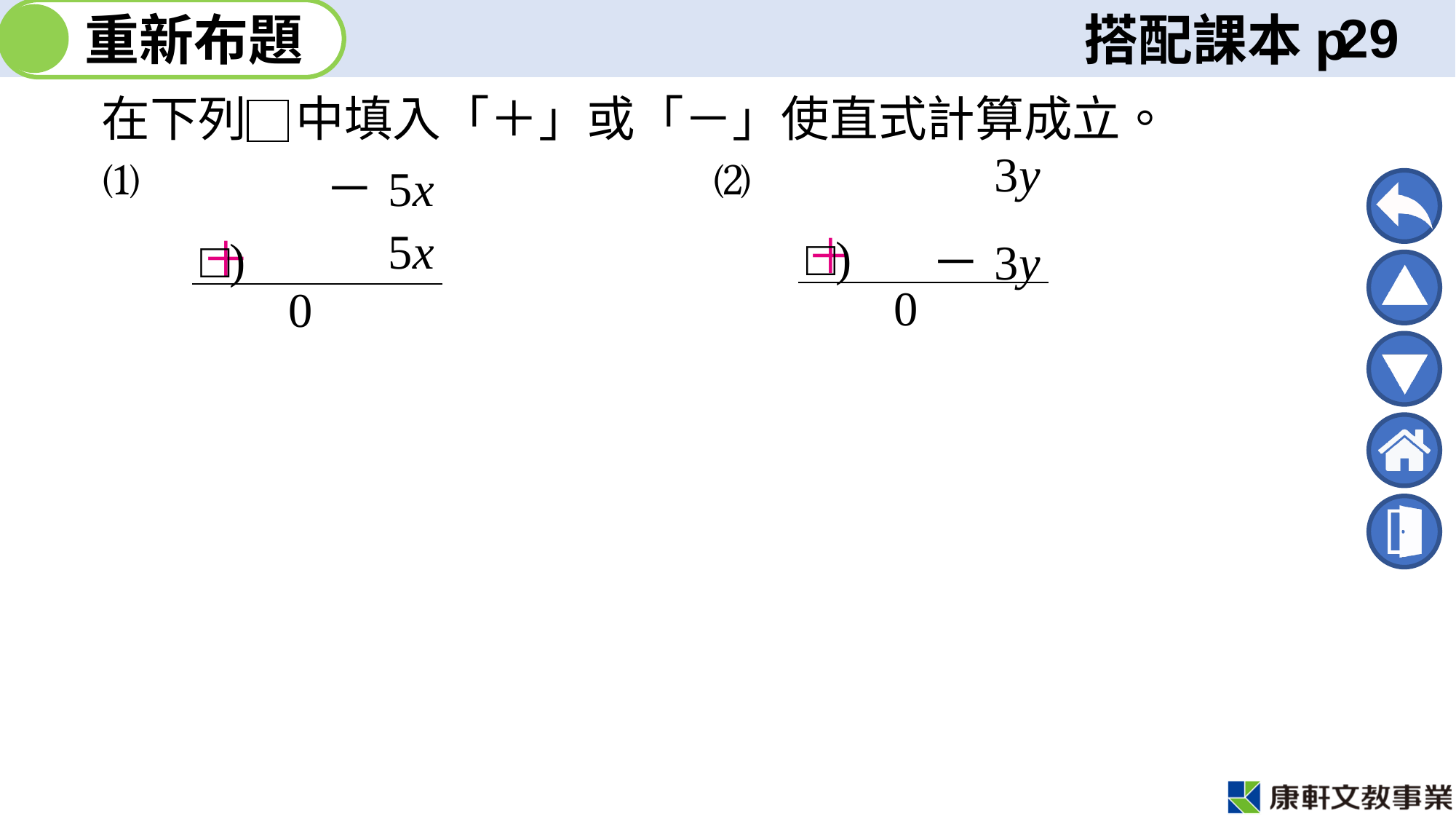

29
在下列　中填入「＋」或「－」使直式計算成立。
⑴	 ⑵

|  | 3y |
| --- | --- |
| □) | －3y |
|  | 0 |
|  | －5x |
| --- | --- |
| □) | 5x |
|  | 0 |

＋
＋